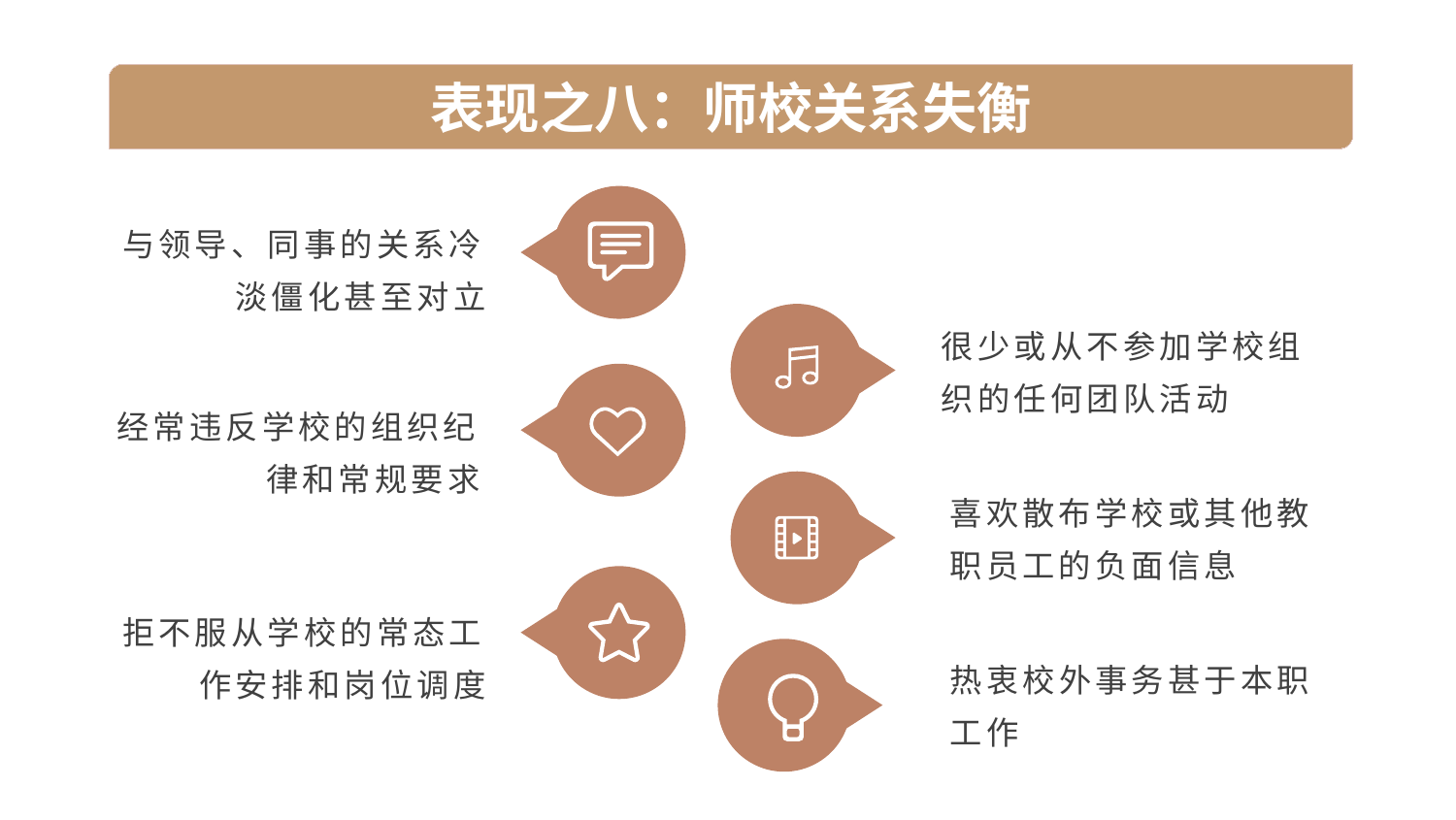

表现之八：师校关系失衡

与领导、同事的关系冷淡僵化甚至对立

很少或从不参加学校组织的任何团队活动

经常违反学校的组织纪律和常规要求

喜欢散布学校或其他教职员工的负面信息

拒不服从学校的常态工作安排和岗位调度

热衷校外事务甚于本职工作